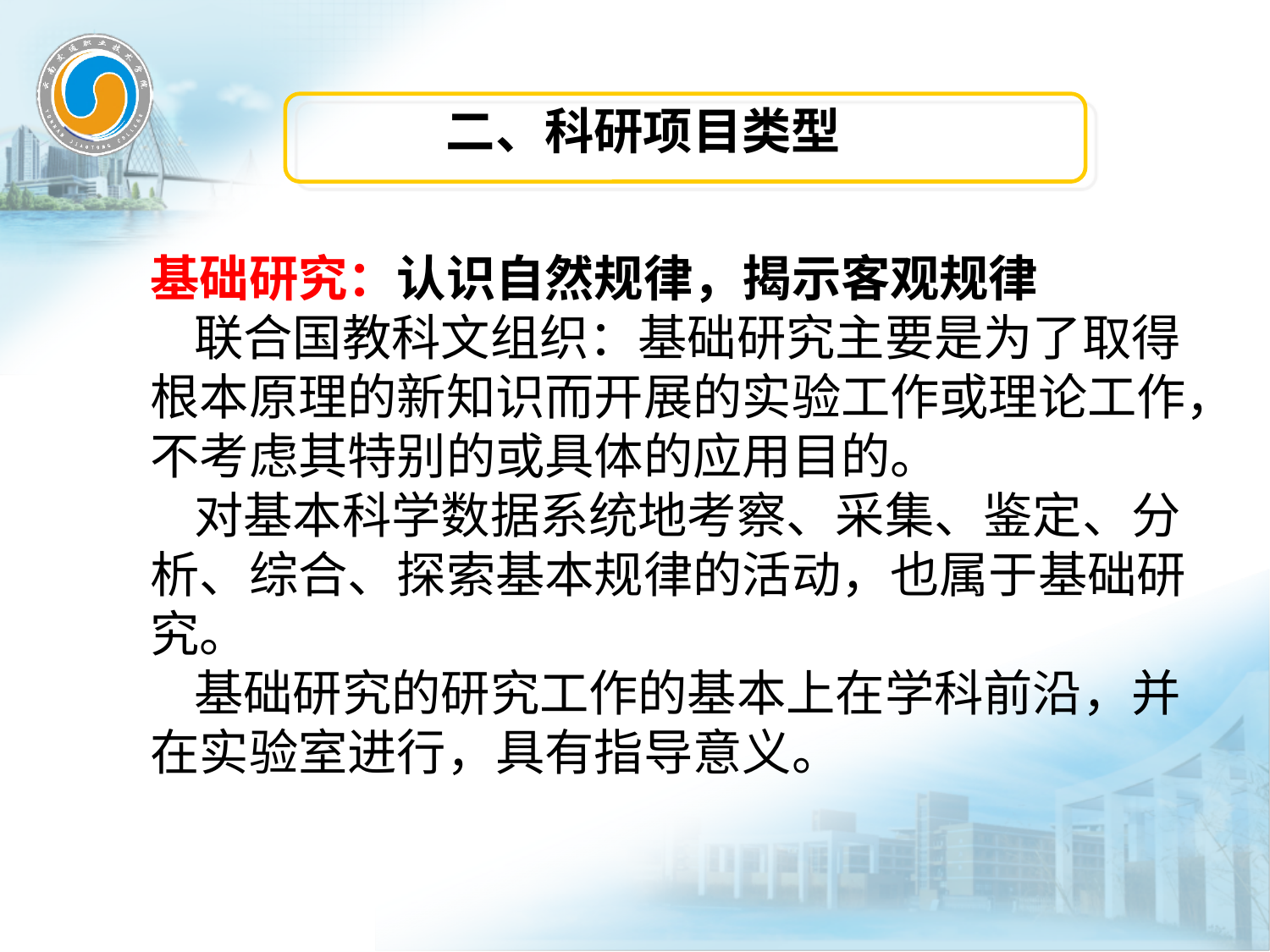

二、科研项目类型

基础研究：认识自然规律，揭示客观规律
    联合国教科文组织：基础研究主要是为了取得根本原理的新知识而开展的实验工作或理论工作，不考虑其特别的或具体的应用目的。
    对基本科学数据系统地考察、采集、鉴定、分析、综合、探索基本规律的活动，也属于基础研究。
    基础研究的研究工作的基本上在学科前沿，并在实验室进行，具有指导意义。